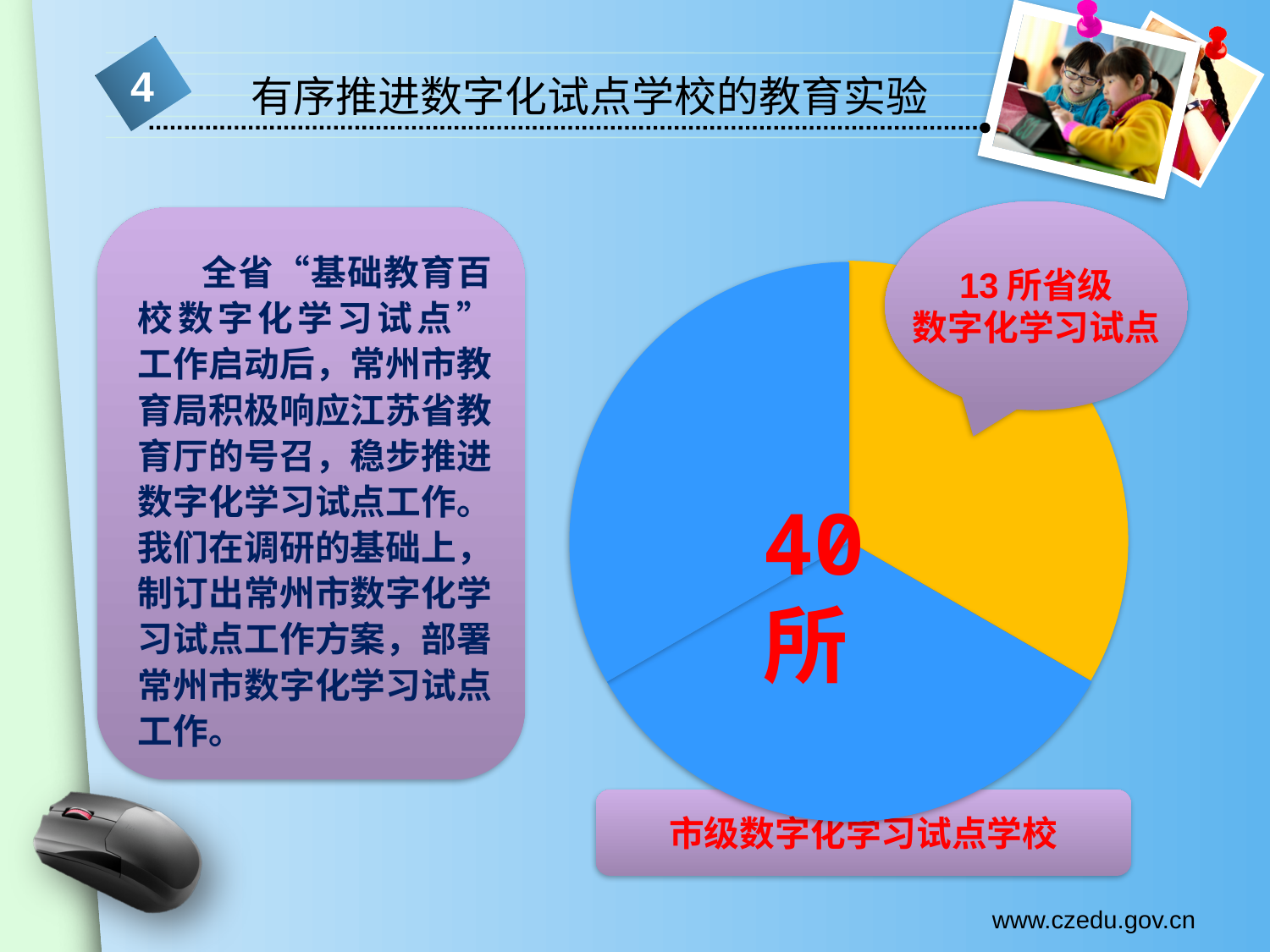

4
有序推进数字化试点学校的教育实验

40所
13所省级
数字化学习试点

      全省“基础教育百校数字化学习试点” 工作启动后，常州市教育局积极响应江苏省教育厅的号召，稳步推进数字化学习试点工作。我们在调研的基础上，制订出常州市数字化学习试点工作方案，部署常州市数字化学习试点工作。

市级数字化学习试点学校